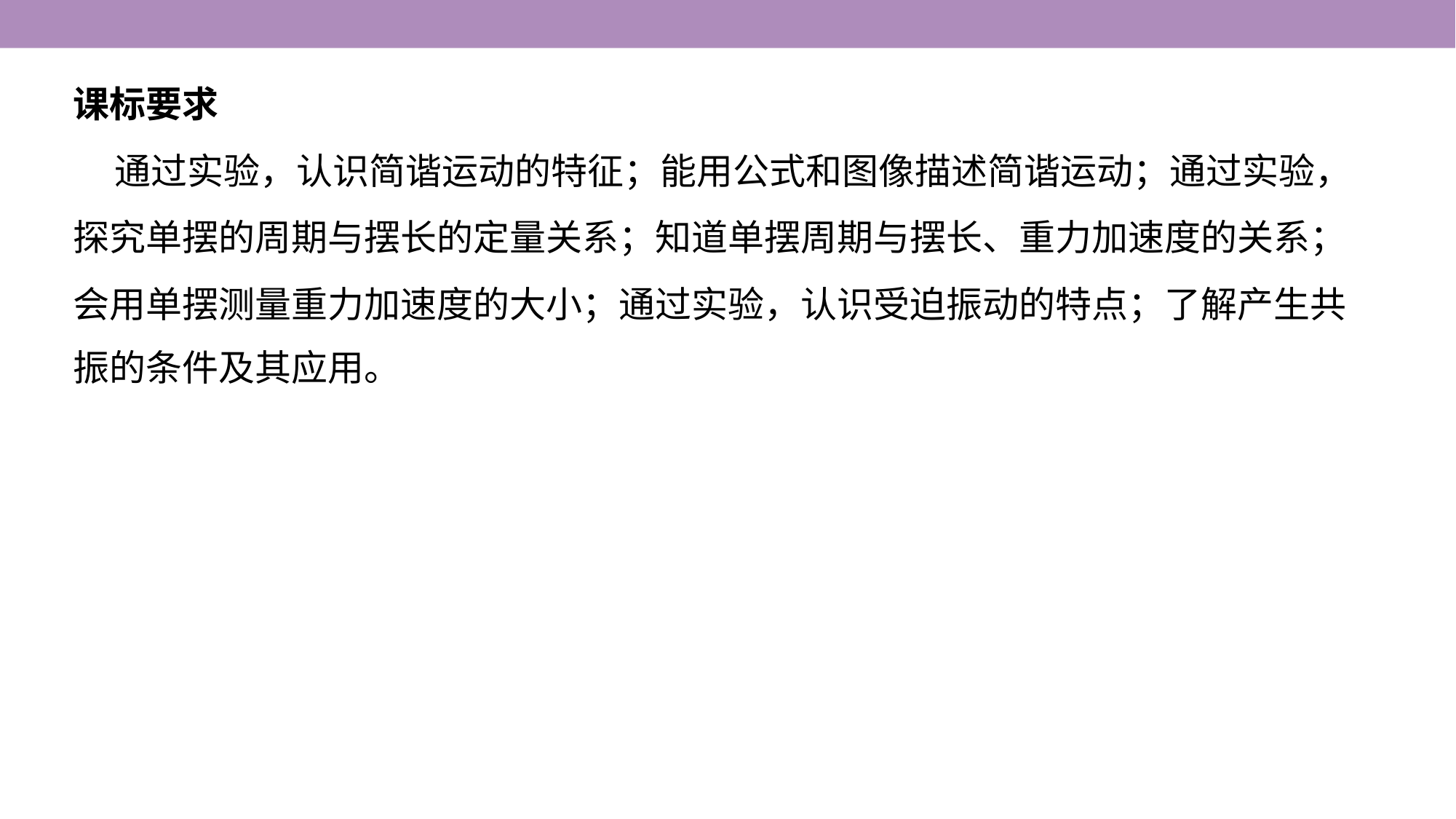

课标要求
    通过实验，认识简谐运动的特征；能用公式和图像描述简谐运动；通过实验，
探究单摆的周期与摆长的定量关系；知道单摆周期与摆长、重力加速度的关系；
会用单摆测量重力加速度的大小；通过实验，认识受迫振动的特点；了解产生共
振的条件及其应用。